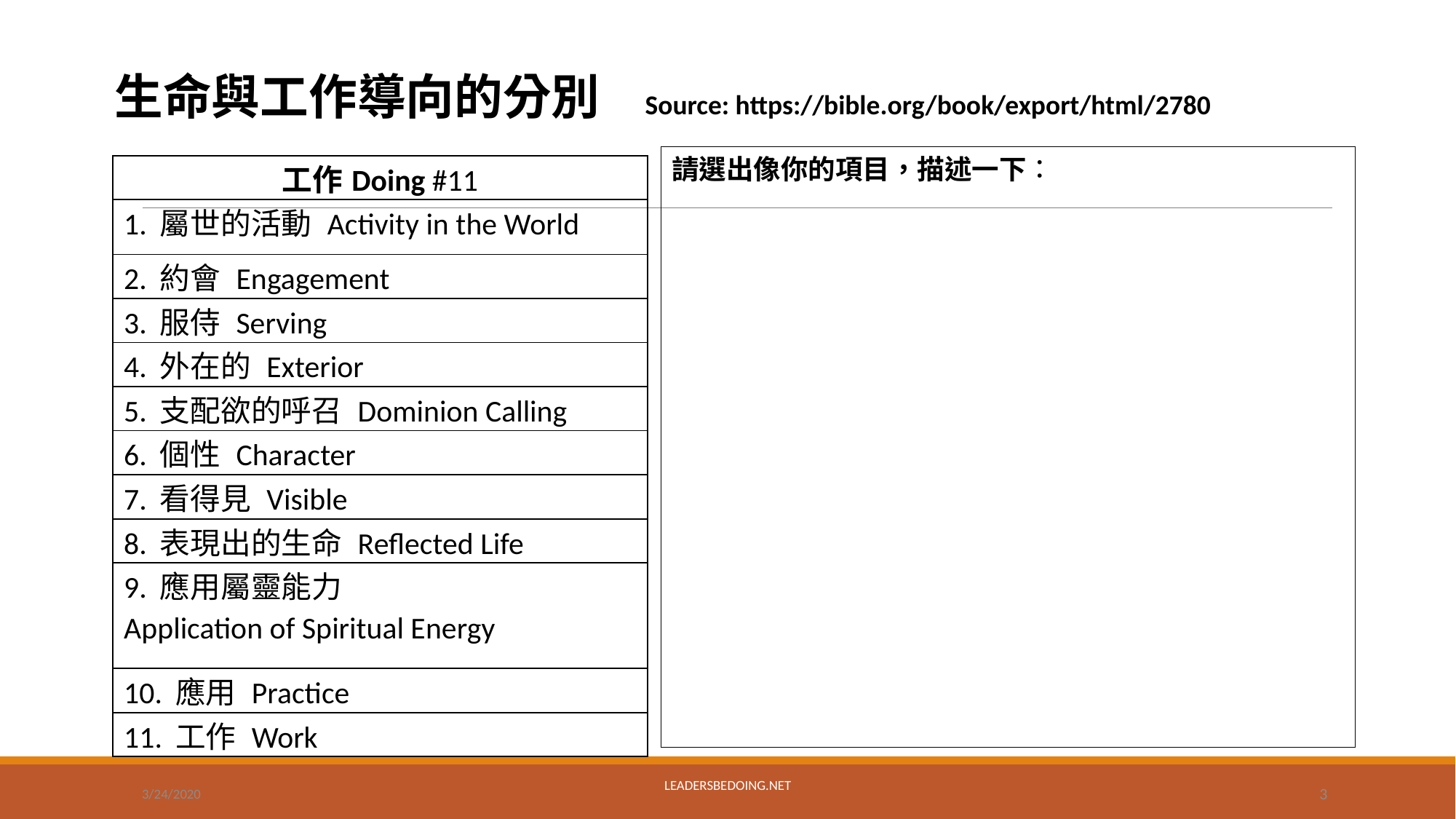

生命與工作導向的分別   Source: https://bible.org/book/export/html/2780
請選出像你的項目，描述一下：

| 工作Doing #11 |
| --- |
| 1. 屬世的活動 Activity in the World |
| 2. 約會 Engagement |
| 3. 服侍 Serving |
| 4. 外在的 Exterior |
| 5. 支配欲的呼召 Dominion Calling |
| 6. 個性 Character |
| 7. 看得見 Visible |
| 8. 表現出的生命 Reflected Life |
| 9. 應用屬靈能力 Application of Spiritual Energy |
| 10. 應用 Practice |
| 11. 工作 Work |
3/24/2020
Leadersbedoing.net

3